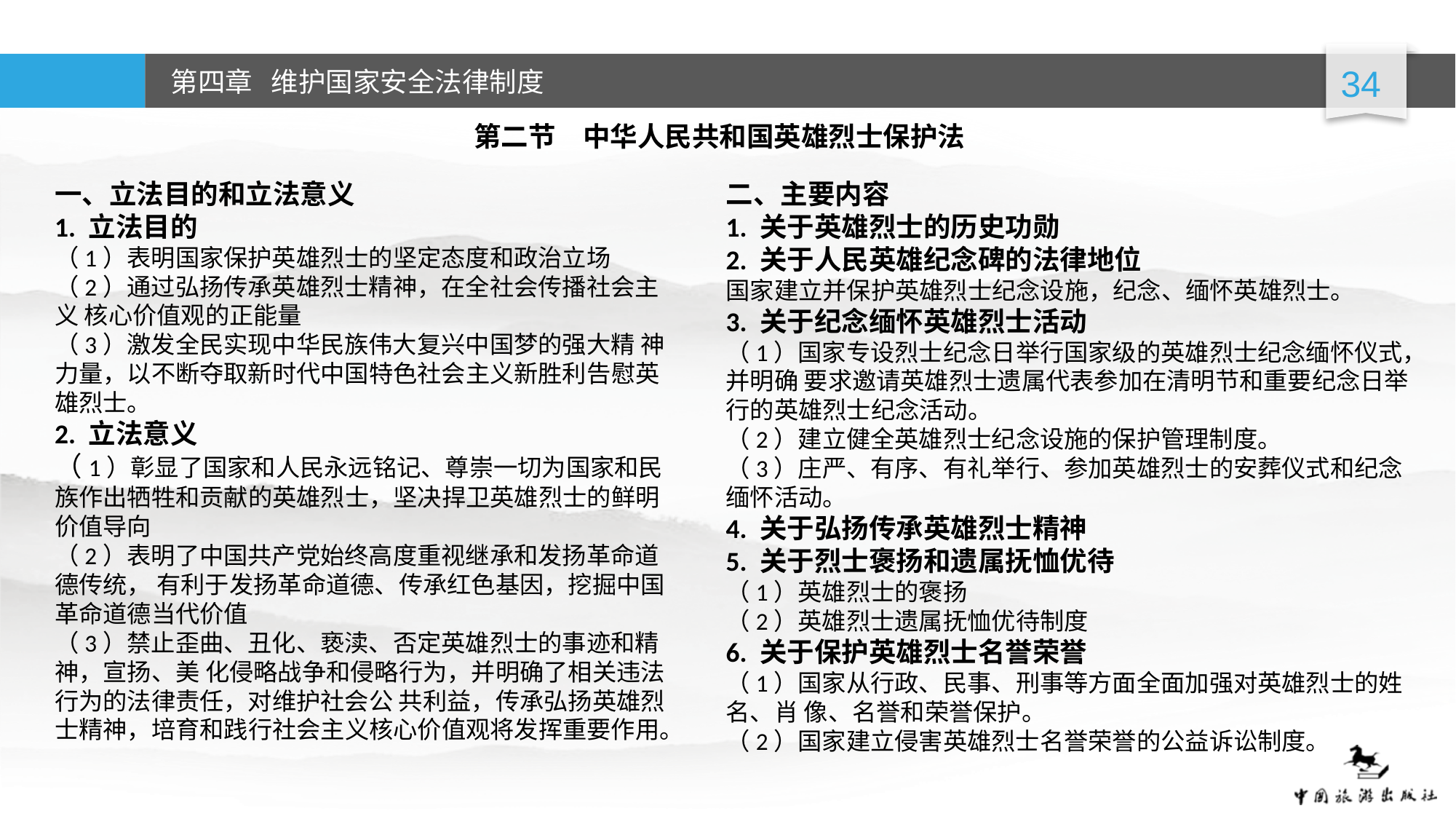

第二节　中华人民共和国英雄烈士保护法
一、立法目的和立法意义
1. 立法目的
（1）表明国家保护英雄烈士的坚定态度和政治立场
（2）通过弘扬传承英雄烈士精神，在全社会传播社会主义 核心价值观的正能量
（3）激发全民实现中华民族伟大复兴中国梦的强大精 神力量，以不断夺取新时代中国特色社会主义新胜利告慰英雄烈士。
2. 立法意义
（1）彰显了国家和人民永远铭记、尊崇一切为国家和民族作出牺牲和贡献的英雄烈士，坚决捍卫英雄烈士的鲜明 价值导向
（2）表明了中国共产党始终高度重视继承和发扬革命道德传统， 有利于发扬革命道德、传承红色基因，挖掘中国革命道德当代价值
（3）禁止歪曲、丑化、亵渎、否定英雄烈士的事迹和精神，宣扬、美 化侵略战争和侵略行为，并明确了相关违法行为的法律责任，对维护社会公 共利益，传承弘扬英雄烈士精神，培育和践行社会主义核心价值观将发挥重要作用。
二、主要内容
1. 关于英雄烈士的历史功勋
2. 关于人民英雄纪念碑的法律地位
国家建立并保护英雄烈士纪念设施，纪念、缅怀英雄烈士。
3. 关于纪念缅怀英雄烈士活动
（1）国家专设烈士纪念日举行国家级的英雄烈士纪念缅怀仪式，并明确 要求邀请英雄烈士遗属代表参加在清明节和重要纪念日举行的英雄烈士纪念活动。
（2）建立健全英雄烈士纪念设施的保护管理制度。
（3）庄严、有序、有礼举行、参加英雄烈士的安葬仪式和纪念缅怀活动。
4. 关于弘扬传承英雄烈士精神
5. 关于烈士褒扬和遗属抚恤优待
（1）英雄烈士的褒扬
（2）英雄烈士遗属抚恤优待制度
6. 关于保护英雄烈士名誉荣誉
（1）国家从行政、民事、刑事等方面全面加强对英雄烈士的姓名、肖 像、名誉和荣誉保护。
（2）国家建立侵害英雄烈士名誉荣誉的公益诉讼制度。